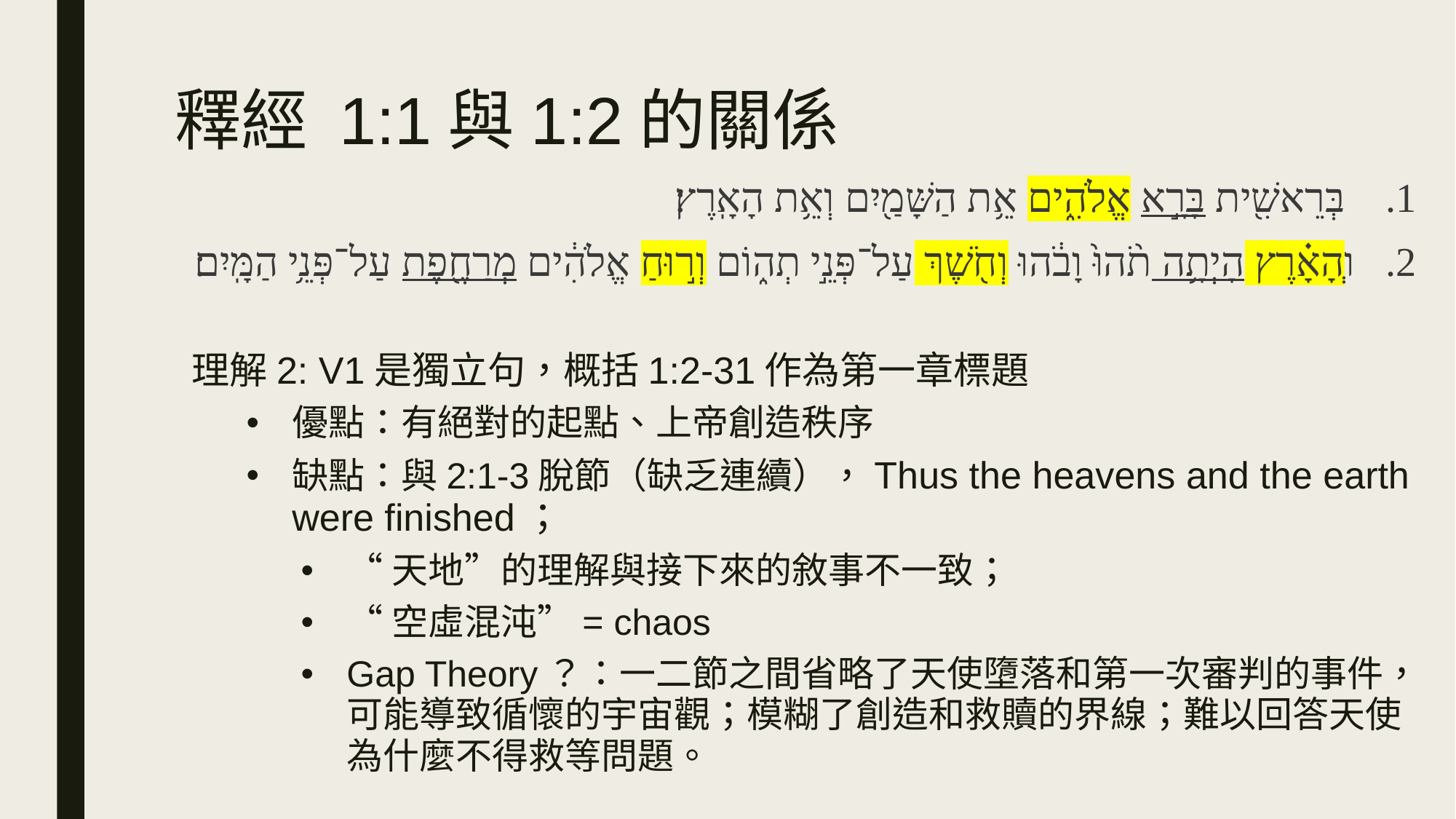

# 釋經 1:1與1:2的關係
 בְּרֵאשִׁ֖ית בָּרָ֣א אֱלֹהִ֑ים אֵ֥ת הַשָּׁמַ֖יִם וְאֵ֥ת הָאָֽרֶץ׃
וְהָאָ֗רֶץ הָיְתָ֥ה תֹ֨הוּ֙ וָבֹ֔הוּ וְחֹ֖שֶׁךְ עַל־פְּנֵ֣י תְה֑וֹם וְר֣וּחַ אֱלֹהִ֔ים מְרַחֶ֖פֶת עַל־פְּנֵ֥י הַמָּֽיִם׃

理解2: V1是獨立句，概括1:2-31作為第一章標題
優點：有絕對的起點、上帝創造秩序
缺點：與2:1-3脫節（缺乏連續），Thus the heavens and the earth were finished；
“天地”的理解與接下來的敘事不一致；
“空虛混沌”= chaos
Gap Theory？：一二節之間省略了天使墮落和第一次審判的事件，可能導致循懷的宇宙觀；模糊了創造和救贖的界線；難以回答天使為什麼不得救等問題。